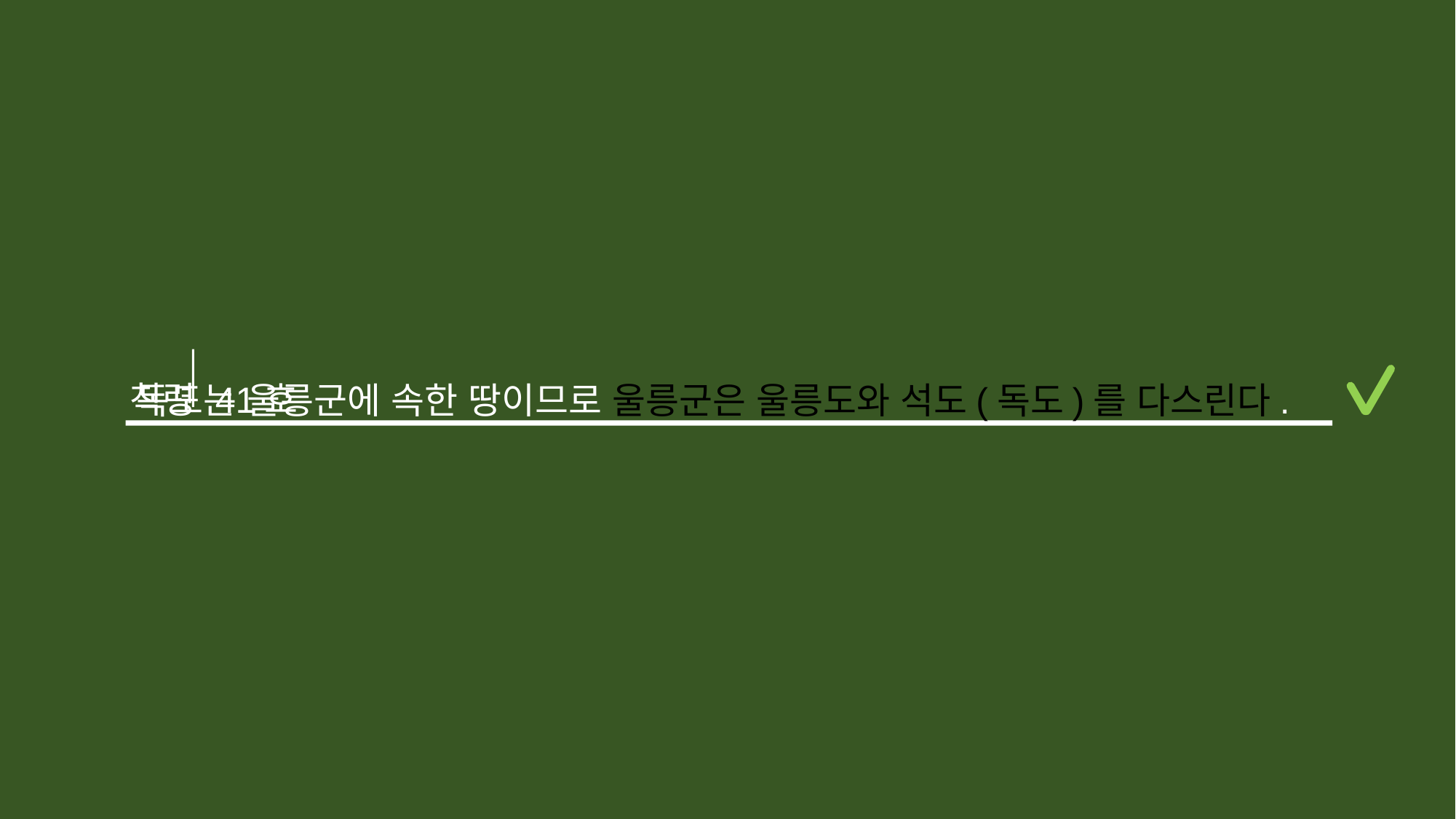

칙령 41호
독도는 울릉군에 속한 땅이므로 울릉군은 울릉도와 석도(독도)를 다스린다.